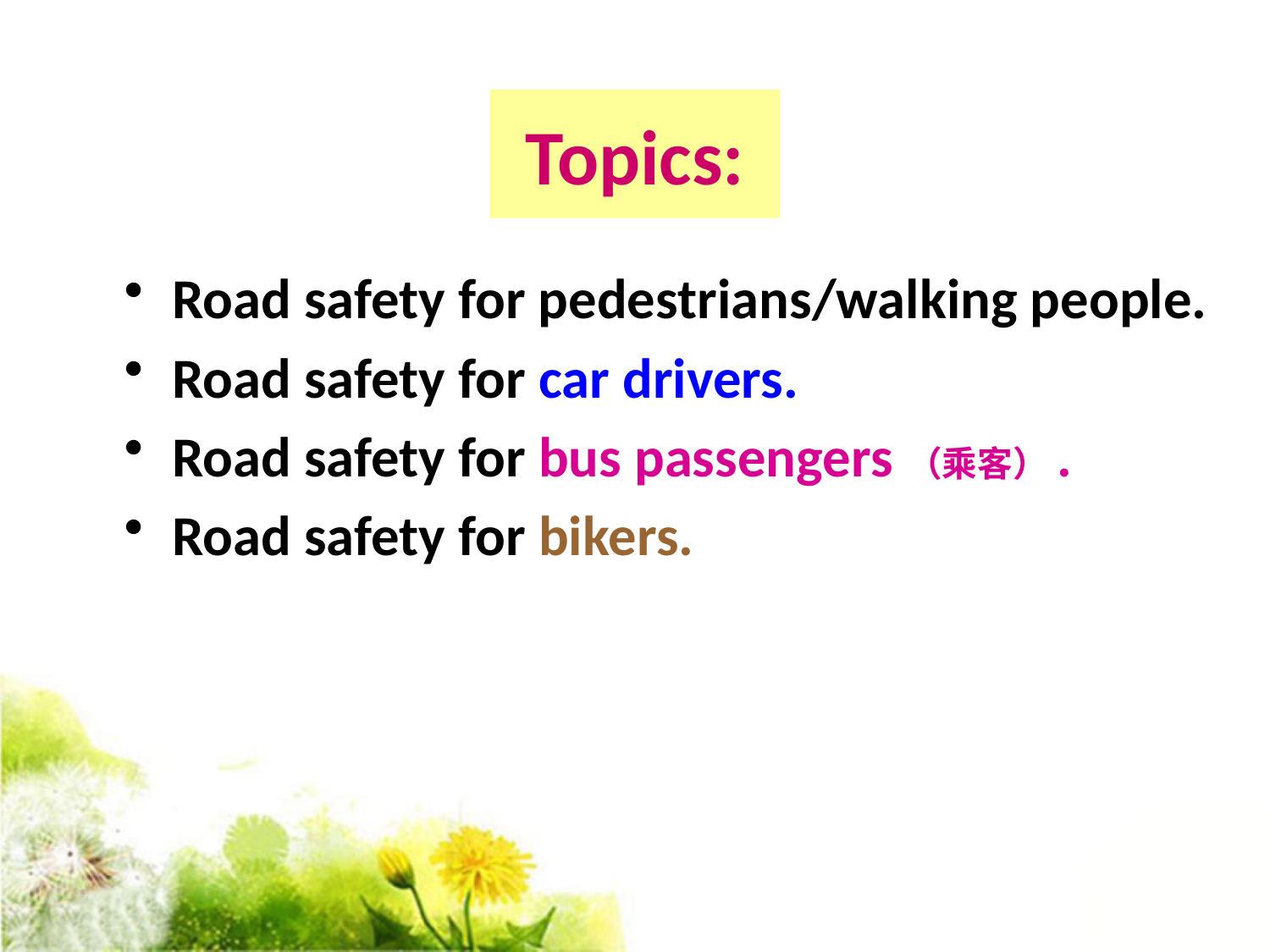

# Topics:
Road safety for pedestrians/walking people.
Road safety for car drivers.
Road safety for bus passengers（乘客）.
Road safety for bikers.